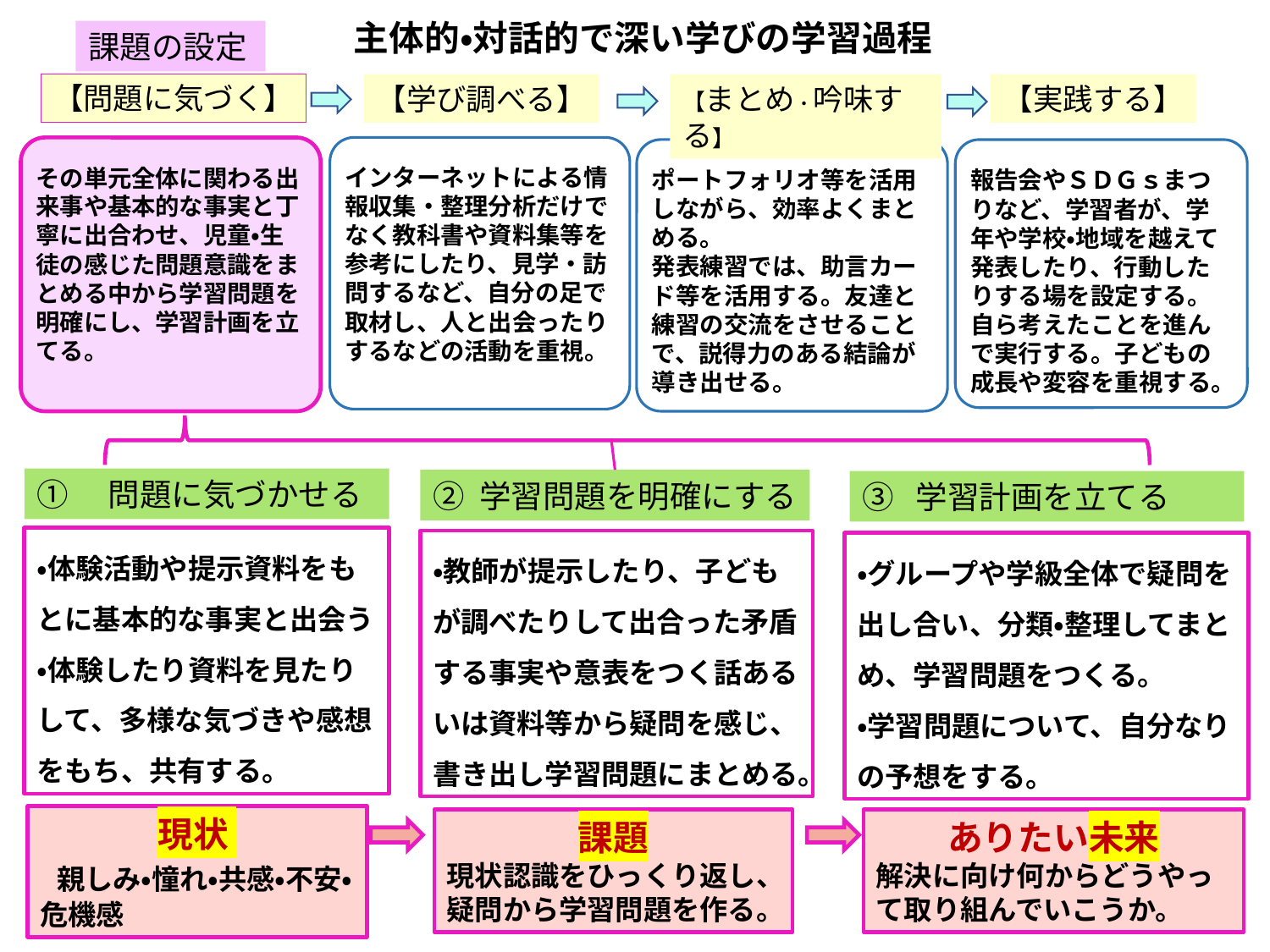

主体的・対話的で深い学びの学習過程
課題の設定

【問題に気づく】
【学び調べる】
【実践する】
【まとめ・吟味する】

その単元全体に関わる出来事や基本的な事実と丁寧に出合わせ、児童・生徒の感じた問題意識をまとめる中から学習問題を明確にし、学習計画を立てる。

インターネットによる情報収集・整理分析だけでなく教科書や資料集等を参考にしたり、見学・訪問するなど、自分の足で取材し、人と出会ったりするなどの活動を重視。

ポートフォリオ等を活用しながら、効率よくまとめる。
発表練習では、助言カード等を活用する。友達と練習の交流をさせることで、説得力のある結論が導き出せる。
報告会やＳＤＧｓまつりなど、学習者が、学年や学校・地域を越えて発表したり、行動したりする場を設定する。自ら考えたことを進んで実行する。子どもの成長や変容を重視する。
①　問題に気づかせる
② 学習問題を明確にする
③  学習計画を立てる
・体験活動や提示資料をもとに基本的な事実と出会う
・体験したり資料を見たりして、多様な気づきや感想をもち、共有する。
・教師が提示したり、子どもが調べたりして出合った矛盾する事実や意表をつく話あるいは資料等から疑問を感じ、書き出し学習問題にまとめる。
・グループや学級全体で疑問を出し合い、分類・整理してまとめ、学習問題をつくる。
・学習問題について、自分なりの予想をする。
現状
 親しみ・憧れ・共感・不安・危機感
課題
現状認識をひっくり返し、
疑問から学習問題を作る。
ありたい未来
解決に向け何からどうやって取り組んでいこうか。